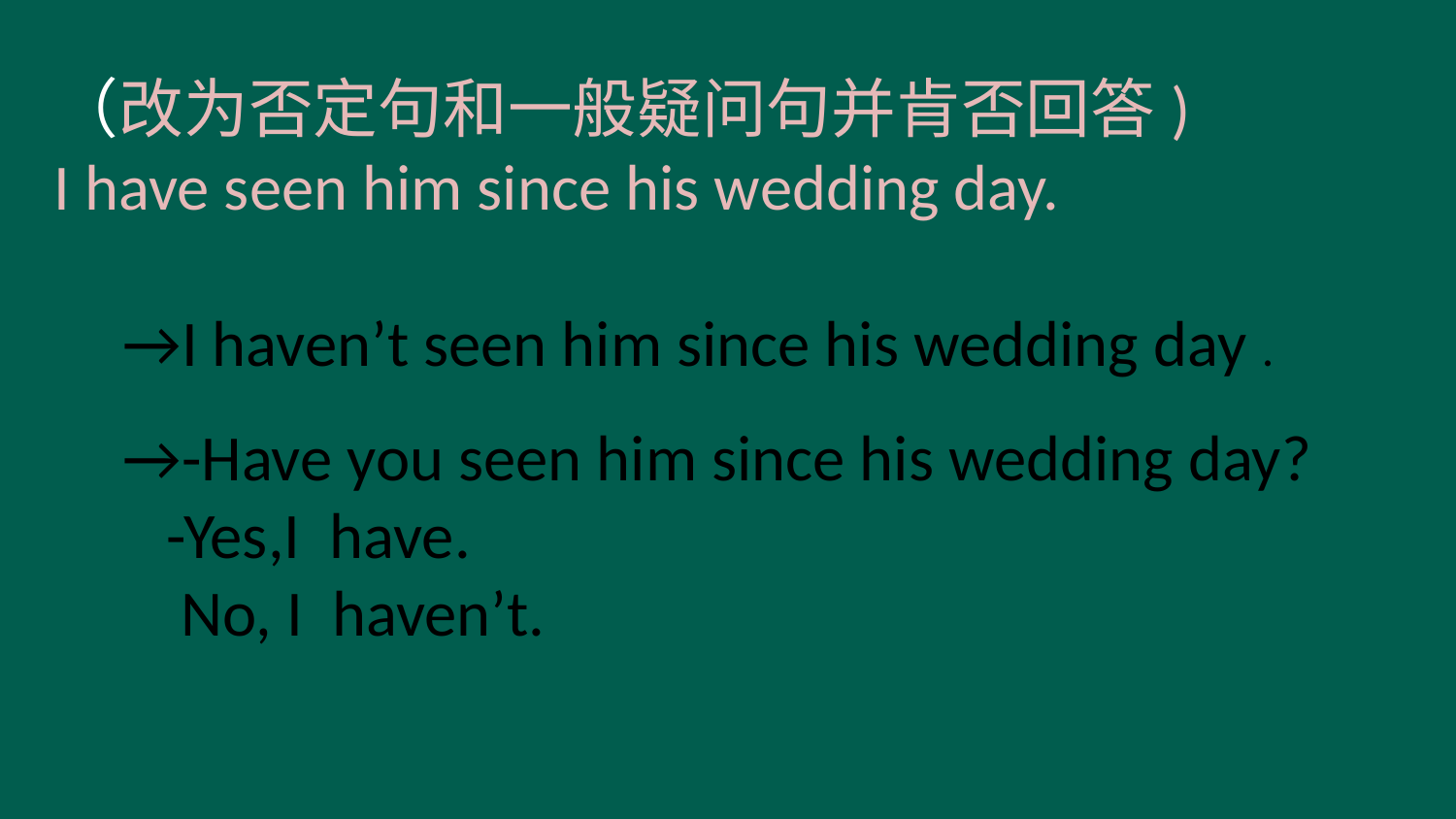

# （改为否定句和一般疑问句并肯否回答) I have seen him since his wedding day.
→I haven’t seen him since his wedding day .

→-Have you seen him since his wedding day?
   -Yes,I  have.
    No, I  haven’t.